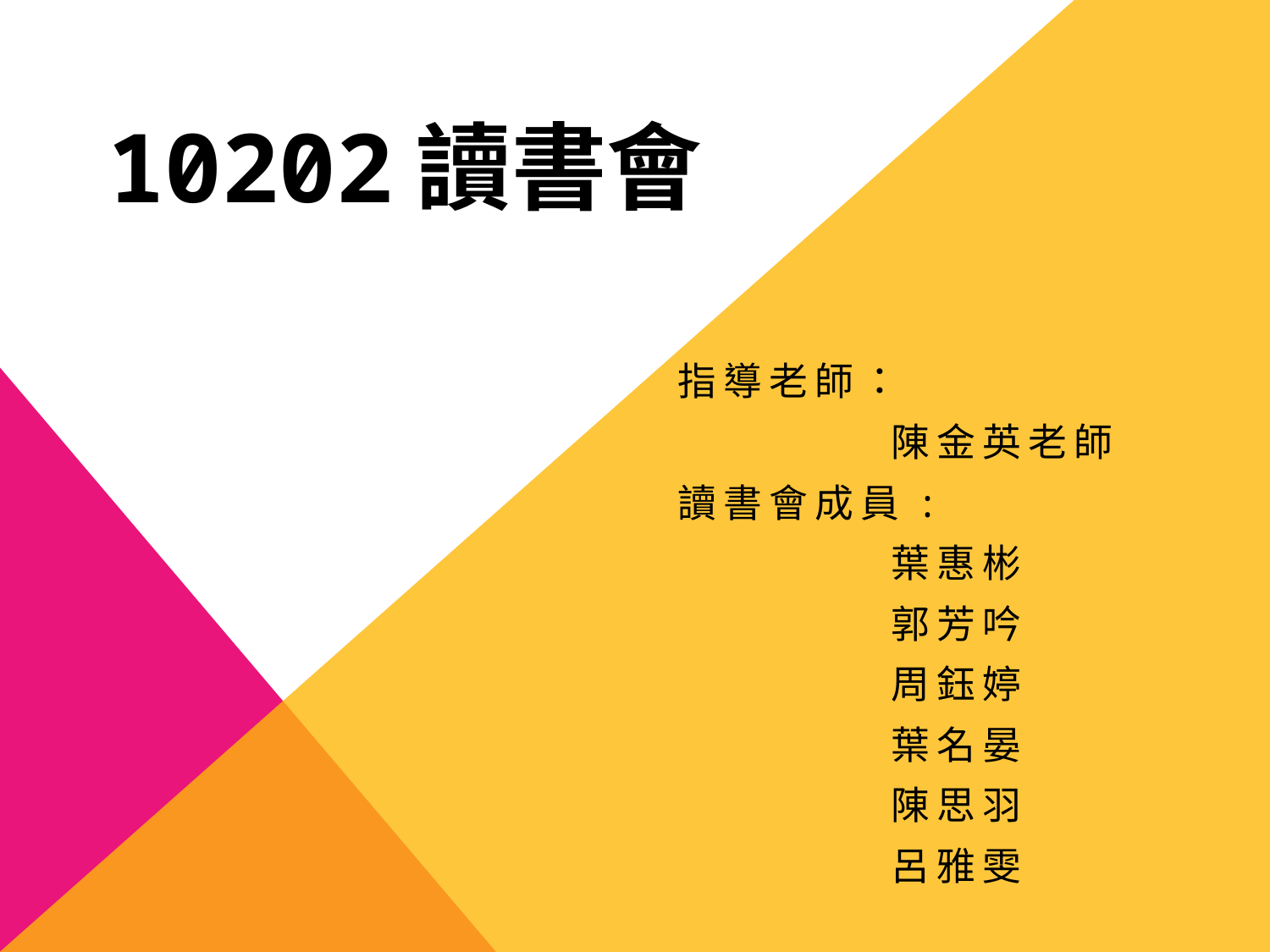

# 10202讀書會
指導老師：
             陳金英老師
讀書會成員:
             葉惠彬
             郭芳吟
             周鈺婷
             葉名晏
             陳思羽
             呂雅雯